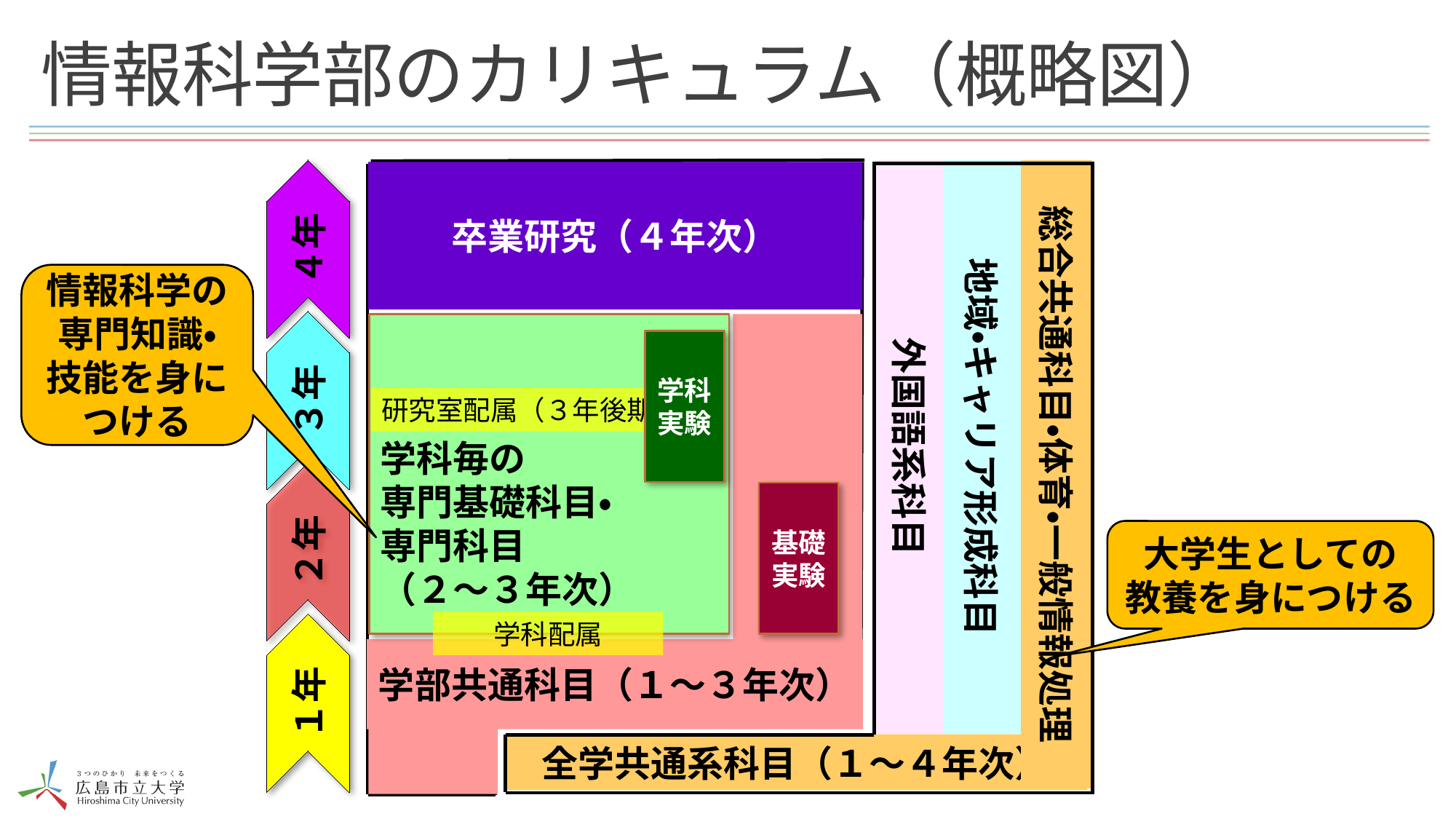

# 情報科学部のカリキュラム（概略図）
外国語系科目
地域・キャリア形成科目
総合共通科目・体育・一般情報処理
全学共通系科目（１～４年次）
卒業研究（４年次）
学科毎の
専門基礎科目・
専門科目
（２～３年次）

学科
実験
研究室配属（３年後期）
基礎
実験
学科配属
学部共通科目（１～３年次）

４年
情報科学の専門知識・技能を身につける
３年
２年
大学生としての
教養を身につける
１年